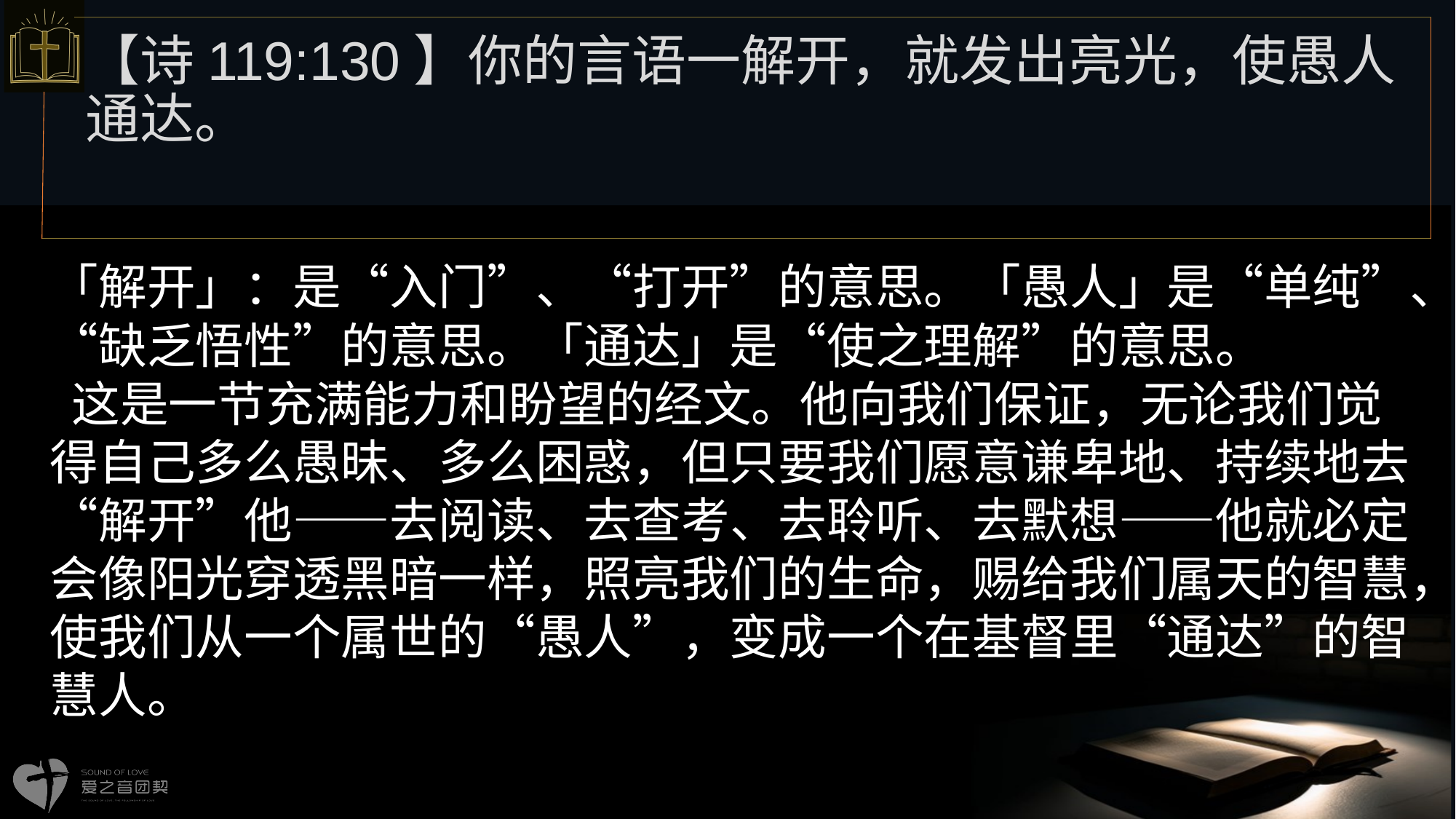

【诗119:130】你的言语一解开，就发出亮光，使愚人通达。
# 「解开」：是“入门”、“打开”的意思。「愚人」是“单纯”、“缺乏悟性”的意思。「通达」是“使之理解”的意思。 这是一节充满能力和盼望的经文。他向我们保证，无论我们觉得自己多么愚昧、多么困惑，但只要我们愿意谦卑地、持续地去“解开”他——去阅读、去查考、去聆听、去默想——他就必定会像阳光穿透黑暗一样，照亮我们的生命，赐给我们属天的智慧，使我们从一个属世的“愚人”，变成一个在基督里“通达”的智慧人。